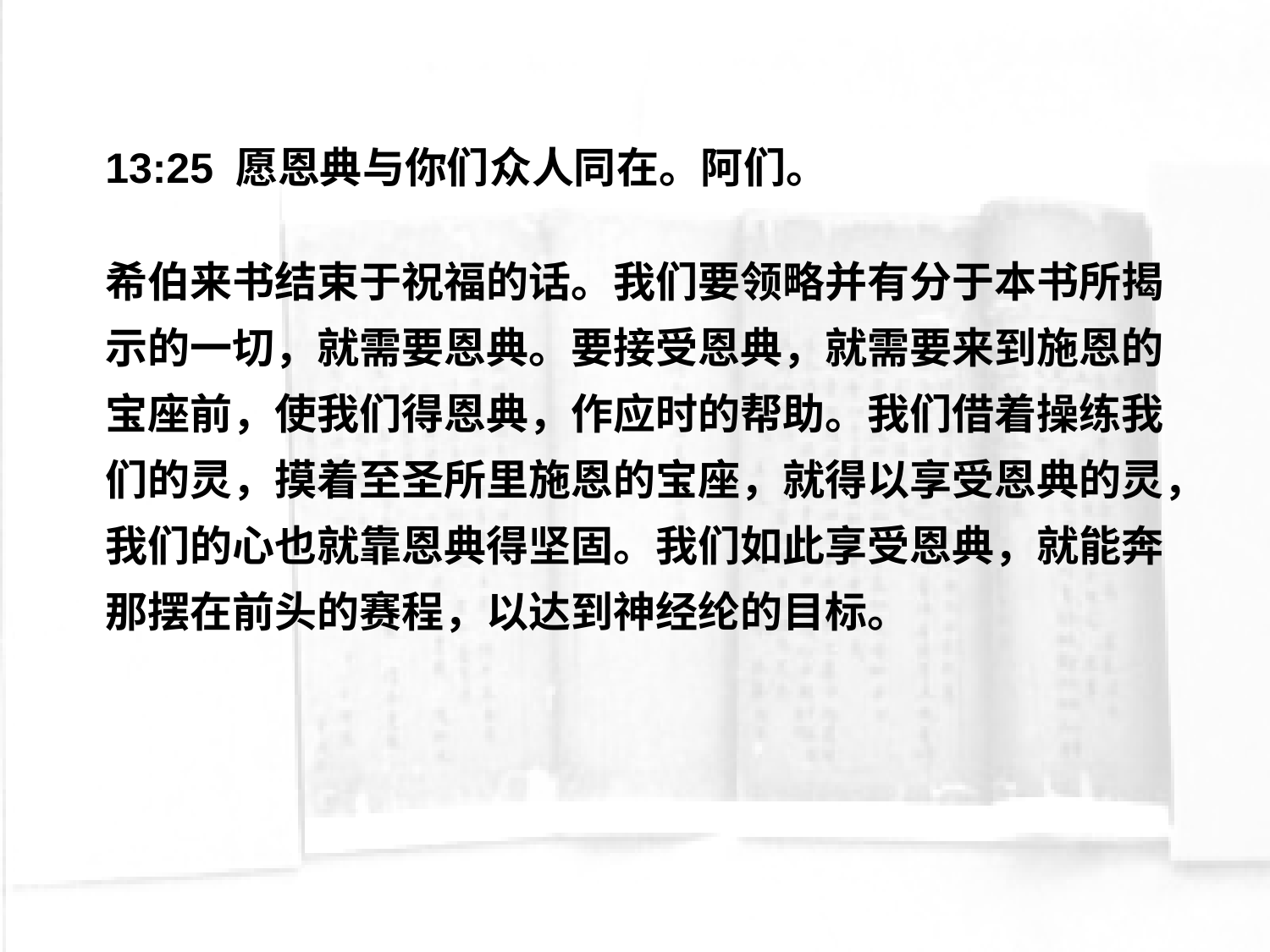

13:25 愿恩典与你们众人同在。阿们。
希伯来书结束于祝福的话。我们要领略并有分于本书所揭示的一切，就需要恩典。要接受恩典，就需要来到施恩的宝座前，使我们得恩典，作应时的帮助。我们借着操练我们的灵，摸着至圣所里施恩的宝座，就得以享受恩典的灵，我们的心也就靠恩典得坚固。我们如此享受恩典，就能奔那摆在前头的赛程，以达到神经纶的目标。